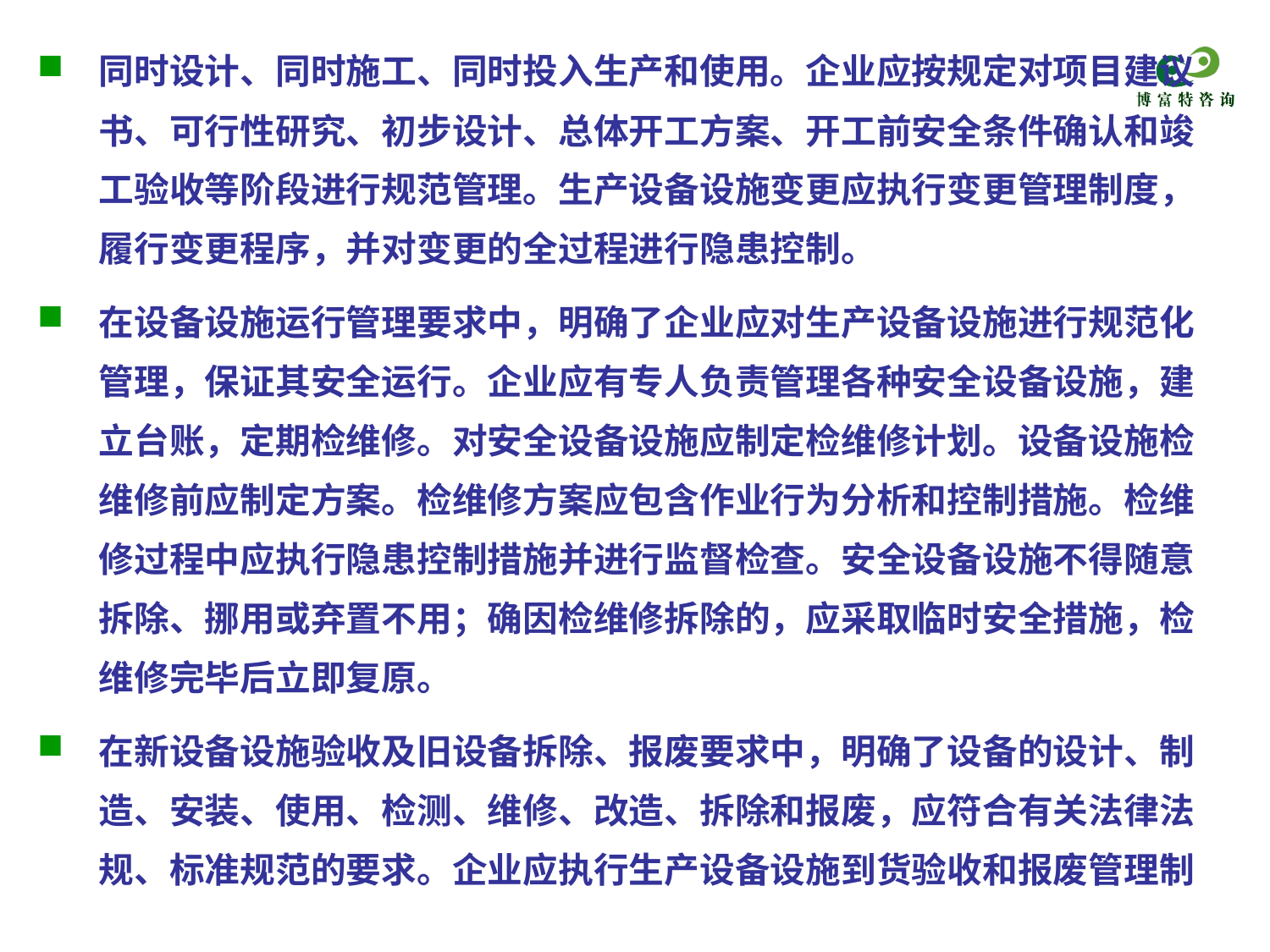

同时设计、同时施工、同时投入生产和使用。企业应按规定对项目建议书、可行性研究、初步设计、总体开工方案、开工前安全条件确认和竣工验收等阶段进行规范管理。生产设备设施变更应执行变更管理制度，履行变更程序，并对变更的全过程进行隐患控制。
在设备设施运行管理要求中，明确了企业应对生产设备设施进行规范化管理，保证其安全运行。企业应有专人负责管理各种安全设备设施，建立台账，定期检维修。对安全设备设施应制定检维修计划。设备设施检维修前应制定方案。检维修方案应包含作业行为分析和控制措施。检维修过程中应执行隐患控制措施并进行监督检查。安全设备设施不得随意拆除、挪用或弃置不用；确因检维修拆除的，应采取临时安全措施，检维修完毕后立即复原。
在新设备设施验收及旧设备拆除、报废要求中，明确了设备的设计、制造、安装、使用、检测、维修、改造、拆除和报废，应符合有关法律法规、标准规范的要求。企业应执行生产设备设施到货验收和报废管理制